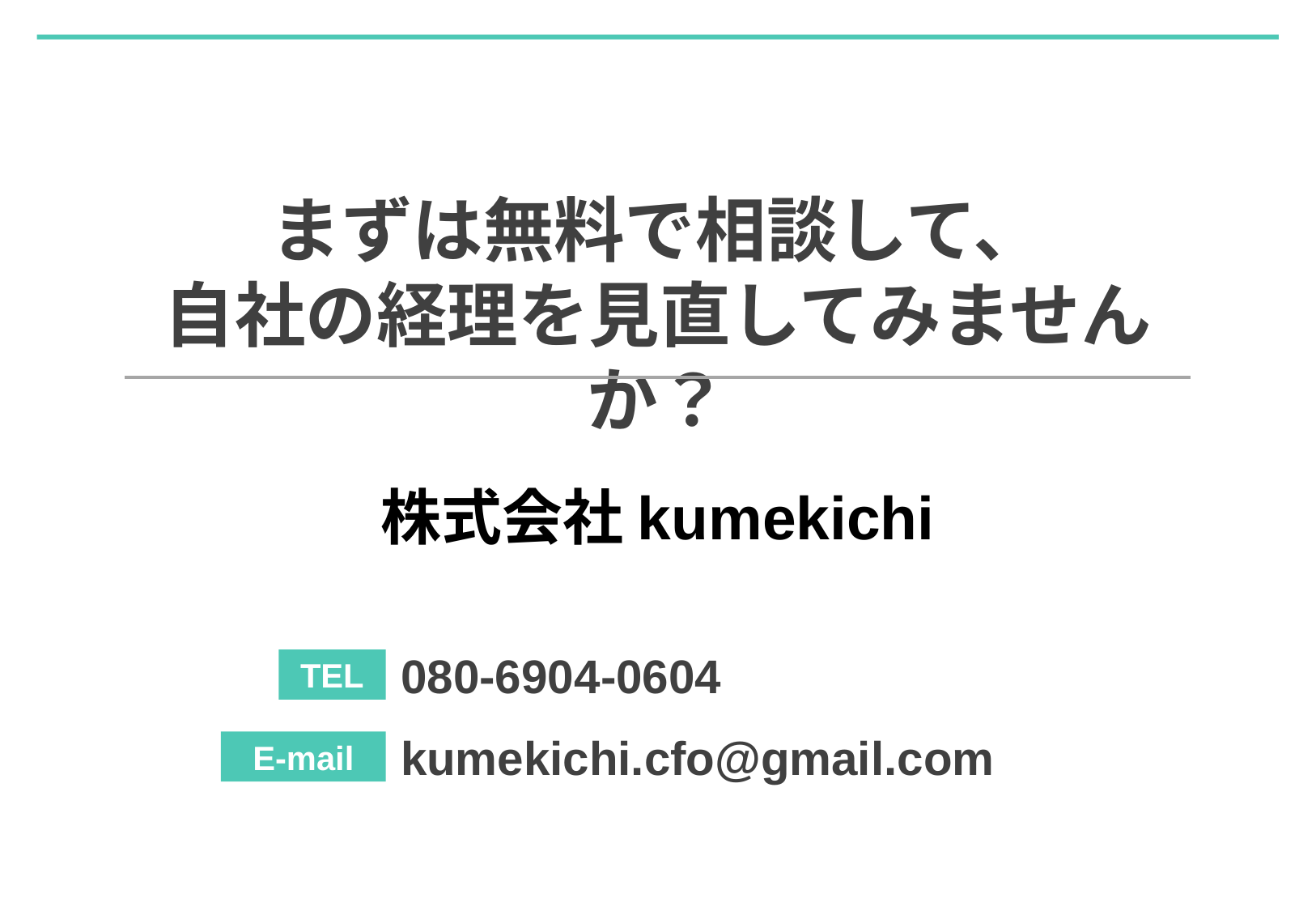

まずは無料で相談して、
自社の経理を見直してみませんか？
株式会社kumekichi
080-6904-0604
TEL
kumekichi.cfo@gmail.com
E-mail